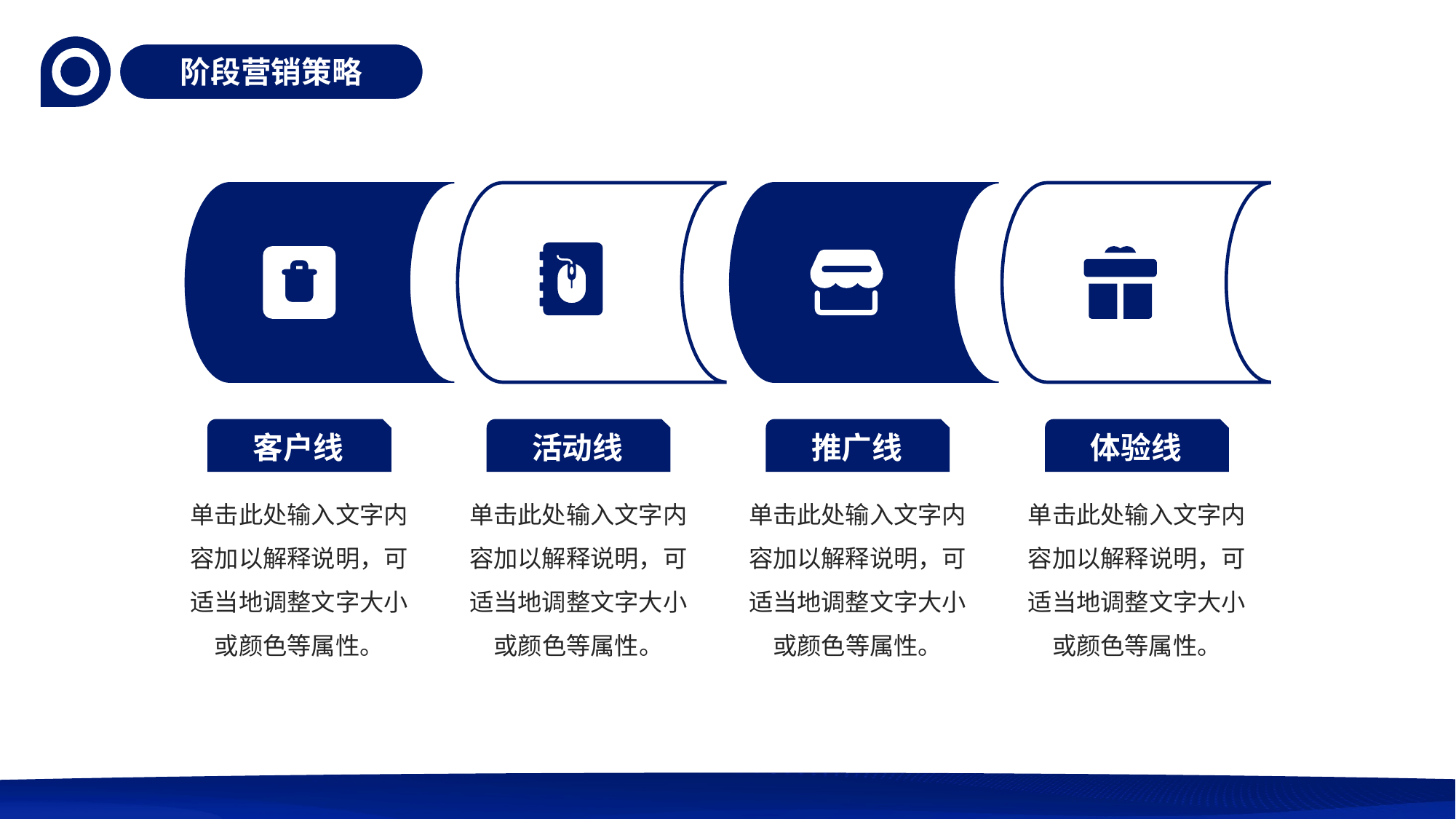

阶段营销策略

客户线
单击此处输入文字内容加以解释说明，可适当地调整文字大小或颜色等属性。
活动线
单击此处输入文字内容加以解释说明，可适当地调整文字大小或颜色等属性。
推广线
单击此处输入文字内容加以解释说明，可适当地调整文字大小或颜色等属性。
体验线
单击此处输入文字内容加以解释说明，可适当地调整文字大小或颜色等属性。